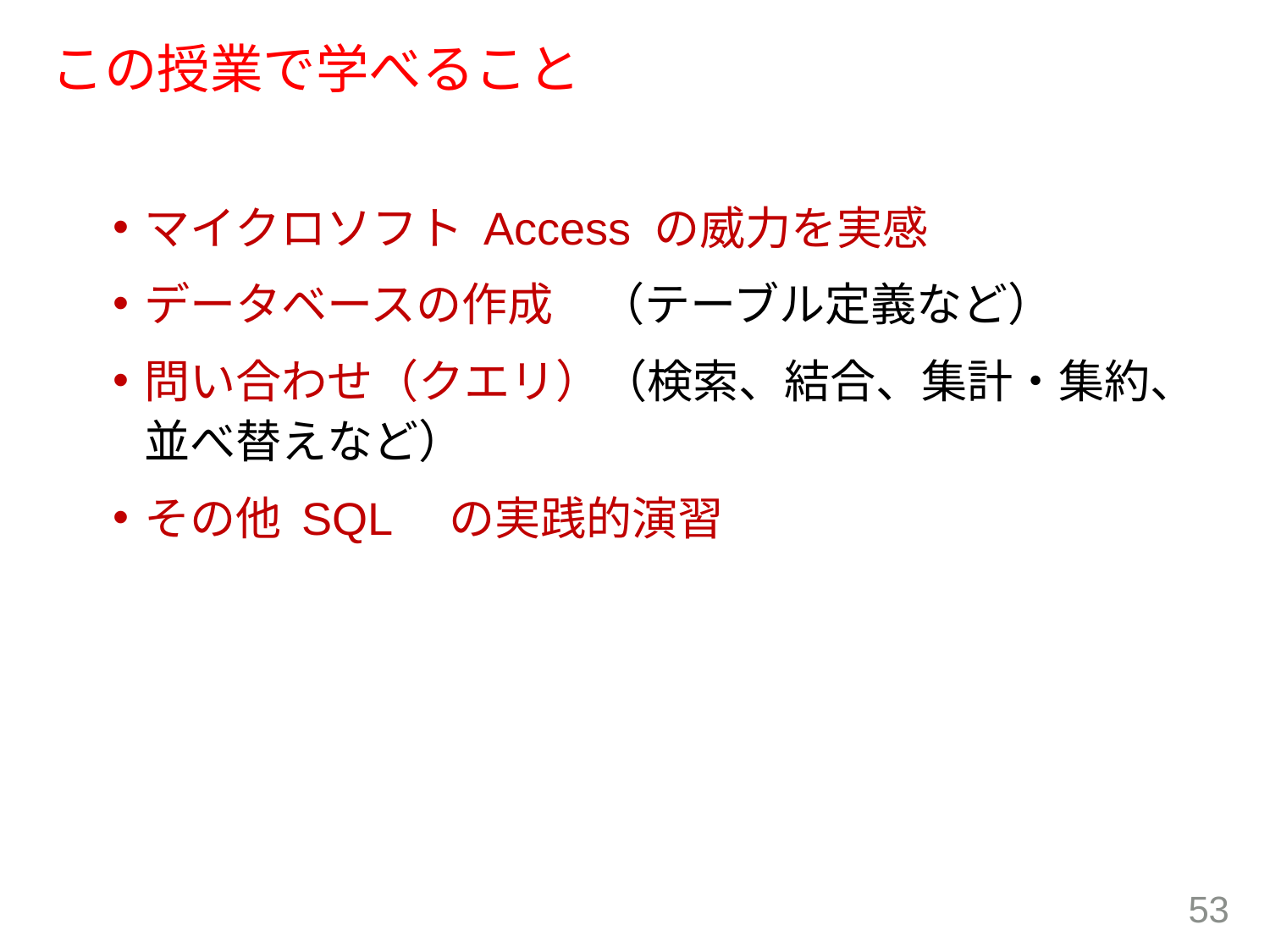

この授業で学べること
マイクロソフト Access の威力を実感
データベースの作成　（テーブル定義など）
問い合わせ（クエリ）（検索、結合、集計・集約、並べ替えなど）
その他 SQL　の実践的演習

53